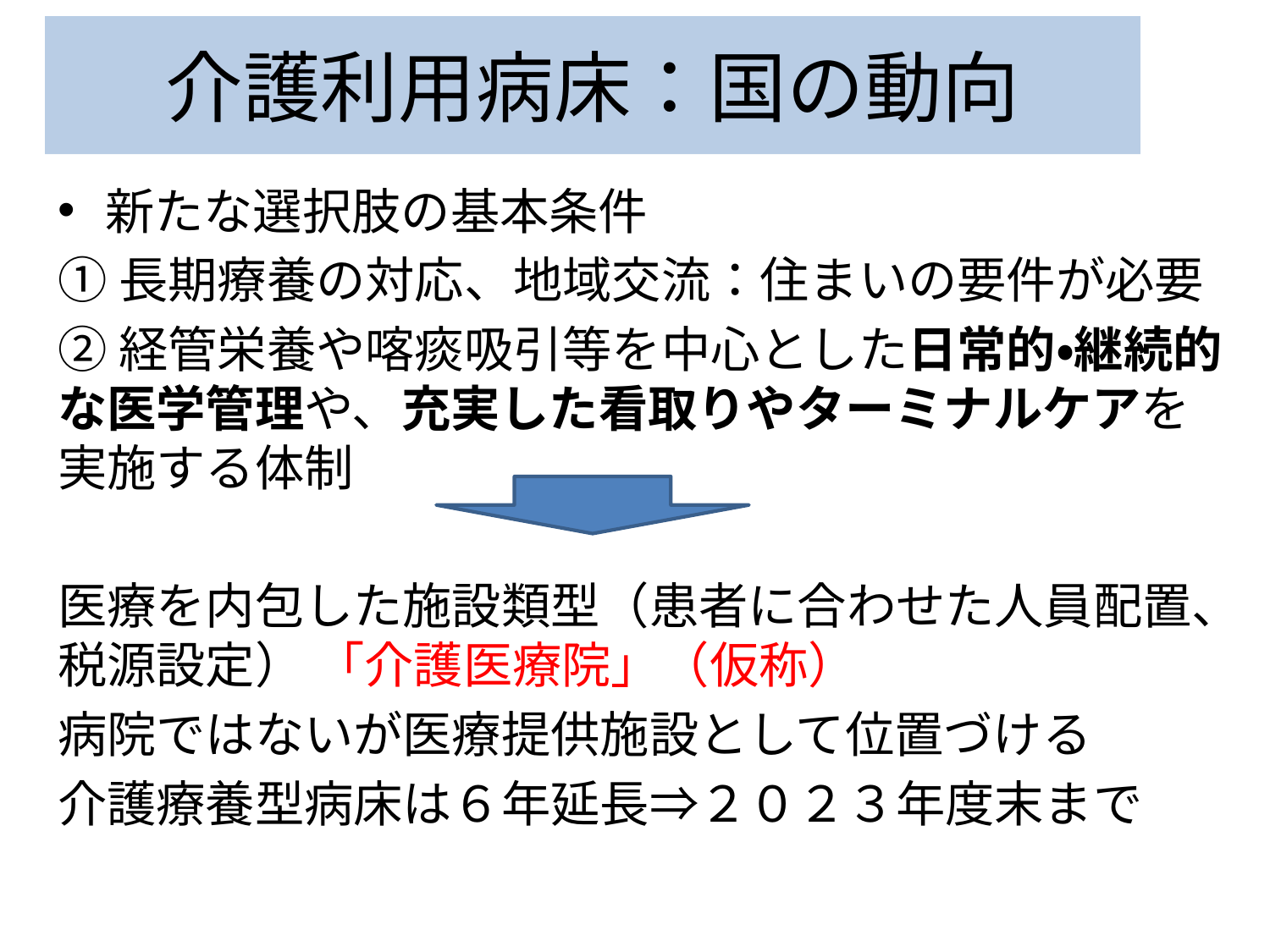

# 介護利用病床：国の動向
新たな選択肢の基本条件
①長期療養の対応、地域交流：住まいの要件が必要
②経管栄養や喀痰吸引等を中心とした日常的・継続的な医学管理や、充実した看取りやターミナルケアを実施する体制

医療を内包した施設類型（患者に合わせた人員配置、税源設定） 「介護医療院」（仮称）
病院ではないが医療提供施設として位置づける
介護療養型病床は６年延長⇒２０２３年度末まで